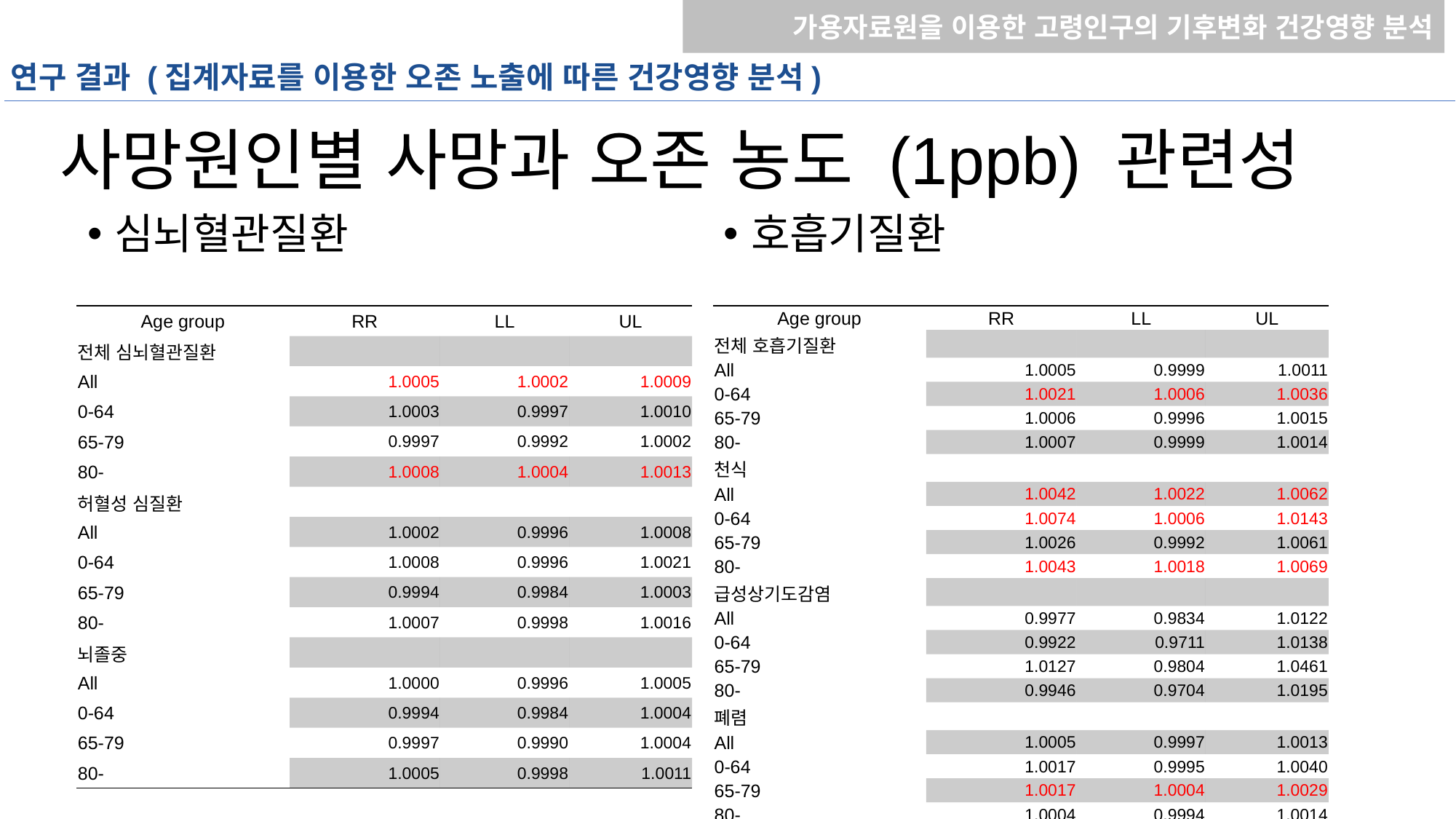

가용자료원을 이용한 고령인구의 기후변화 건강영향 분석

연구 결과 (집계자료를 이용한 오존 노출에 따른 건강영향 분석)
# 사망원인별 사망과 오존 농도 (1ppb) 관련성
심뇌혈관질환
호흡기질환
| Age group | RR | LL | UL |
| --- | --- | --- | --- |
| 전체 심뇌혈관질환 |  |  |  |
| All | 1.0005 | 1.0002 | 1.0009 |
| 0-64 | 1.0003 | 0.9997 | 1.0010 |
| 65-79 | 0.9997 | 0.9992 | 1.0002 |
| 80- | 1.0008 | 1.0004 | 1.0013 |
| 허혈성 심질환 |  |  |  |
| All | 1.0002 | 0.9996 | 1.0008 |
| 0-64 | 1.0008 | 0.9996 | 1.0021 |
| 65-79 | 0.9994 | 0.9984 | 1.0003 |
| 80- | 1.0007 | 0.9998 | 1.0016 |
| 뇌졸중 |  |  |  |
| All | 1.0000 | 0.9996 | 1.0005 |
| 0-64 | 0.9994 | 0.9984 | 1.0004 |
| 65-79 | 0.9997 | 0.9990 | 1.0004 |
| 80- | 1.0005 | 0.9998 | 1.0011 |
| Age group | RR | LL | UL |
| --- | --- | --- | --- |
| 전체 호흡기질환 |  |  |  |
| All | 1.0005 | 0.9999 | 1.0011 |
| 0-64 | 1.0021 | 1.0006 | 1.0036 |
| 65-79 | 1.0006 | 0.9996 | 1.0015 |
| 80- | 1.0007 | 0.9999 | 1.0014 |
| 천식 |  |  |  |
| All | 1.0042 | 1.0022 | 1.0062 |
| 0-64 | 1.0074 | 1.0006 | 1.0143 |
| 65-79 | 1.0026 | 0.9992 | 1.0061 |
| 80- | 1.0043 | 1.0018 | 1.0069 |
| 급성상기도감염 |  |  |  |
| All | 0.9977 | 0.9834 | 1.0122 |
| 0-64 | 0.9922 | 0.9711 | 1.0138 |
| 65-79 | 1.0127 | 0.9804 | 1.0461 |
| 80- | 0.9946 | 0.9704 | 1.0195 |
| 폐렴 |  |  |  |
| All | 1.0005 | 0.9997 | 1.0013 |
| 0-64 | 1.0017 | 0.9995 | 1.0040 |
| 65-79 | 1.0017 | 1.0004 | 1.0029 |
| 80- | 1.0004 | 0.9994 | 1.0014 |